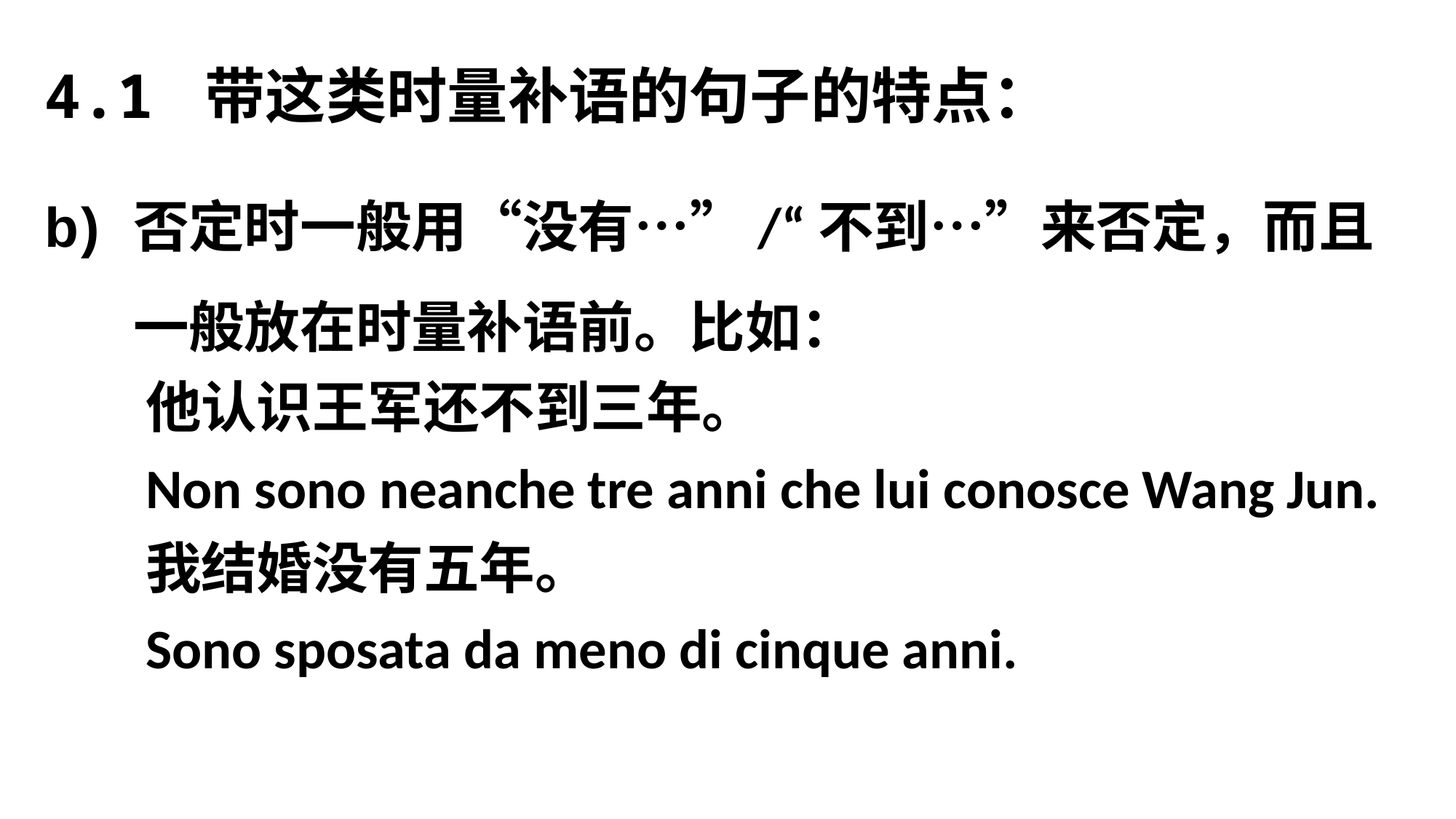

# 4.1 带这类时量补语的句子的特点：
否定时一般用“没有…”/“不到…”来否定，而且一般放在时量补语前。比如：
 	他认识王军还不到三年。
	Non sono neanche tre anni che lui conosce Wang Jun.
 	我结婚没有五年。
	Sono sposata da meno di cinque anni.